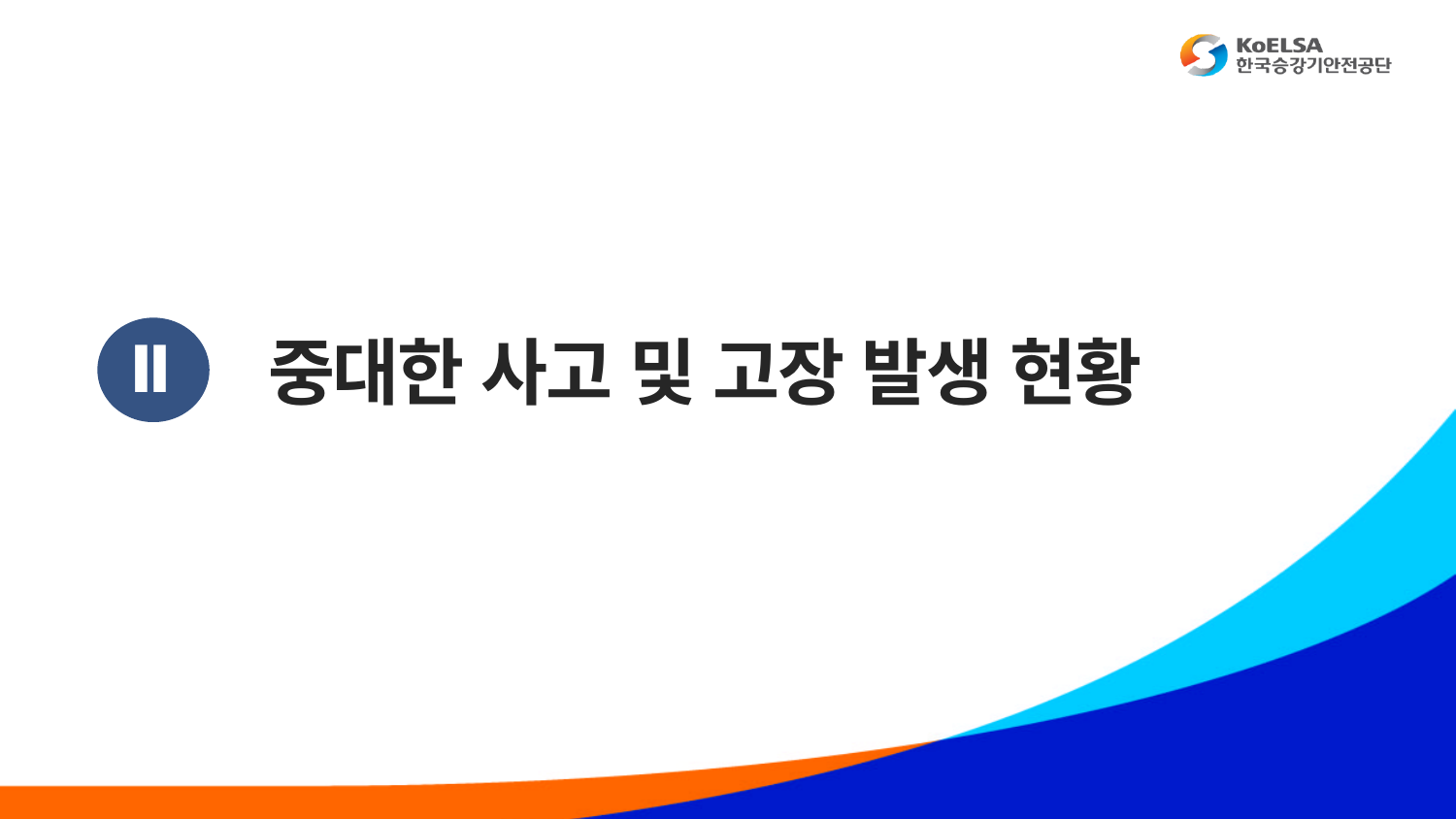

Ⅱ
중대한 사고 및 고장 발생 현황